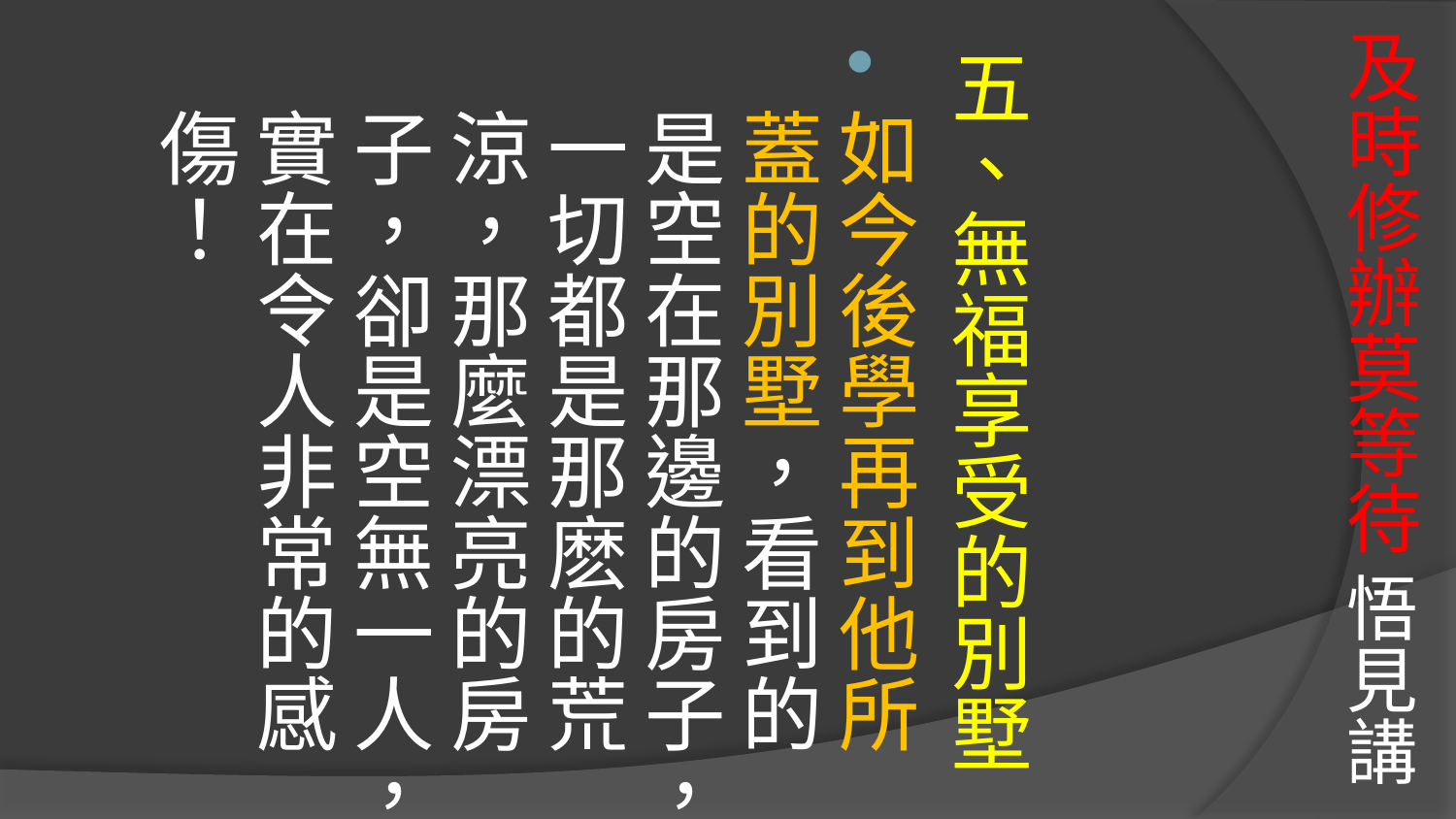

# 及時修辦莫等待 悟見講
五、無福享受的別墅
如今後學再到他所蓋的別墅，看到的是空在那邊的房子，一切都是那麽的荒涼，那麼漂亮的房子，卻是空無一人，實在令人非常的感傷！